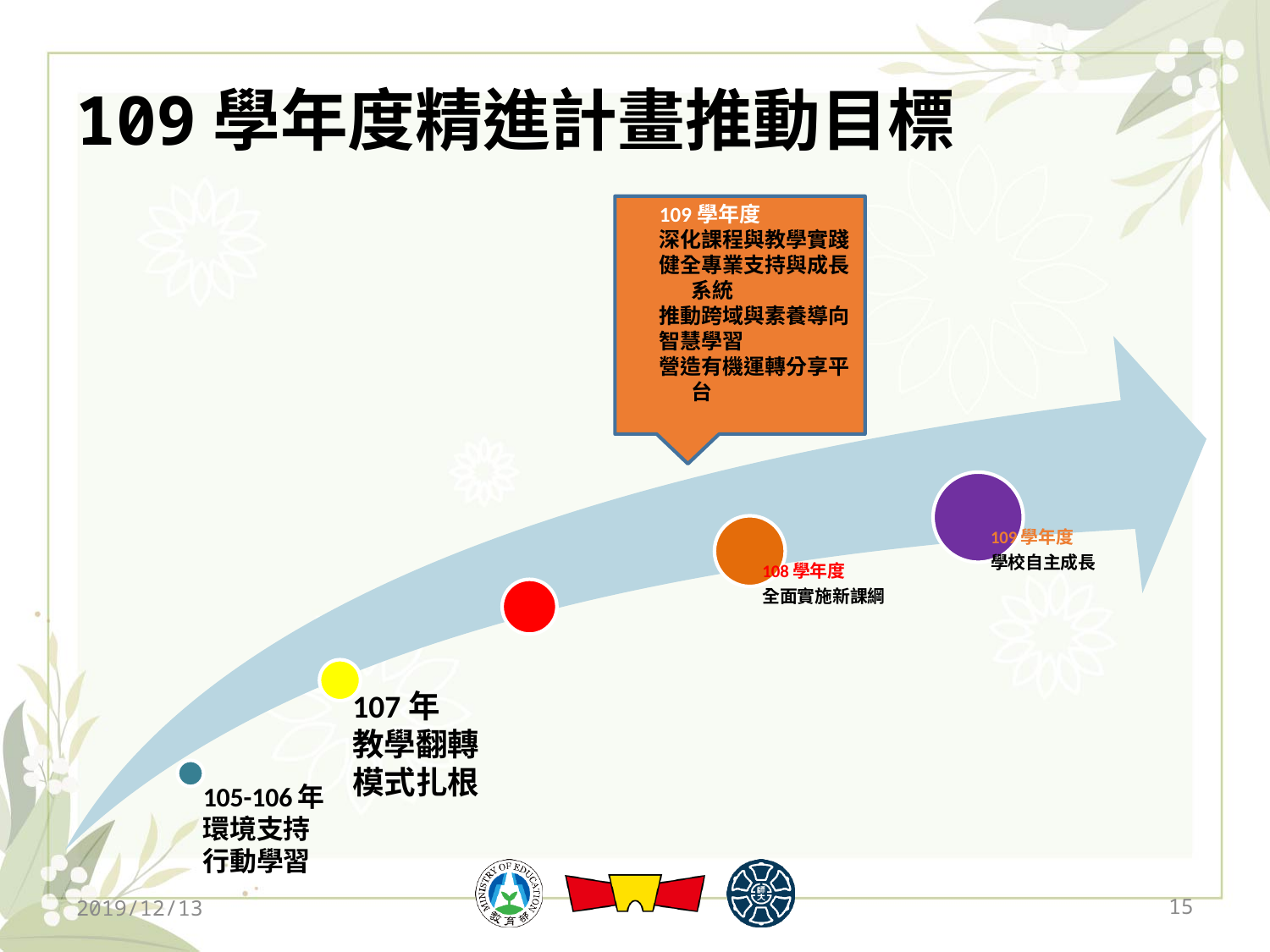

# 109學年度精進計畫推動目標
109學年度
深化課程與教學實踐
健全專業支持與成長系統
推動跨域與素養導向
智慧學習
營造有機運轉分享平台

105-106年
環境支持 行動學習
107年
教學翻轉
模式扎根
109學年度
學校自主成長
108學年度
全面實施新課綱
2019/12/13
15